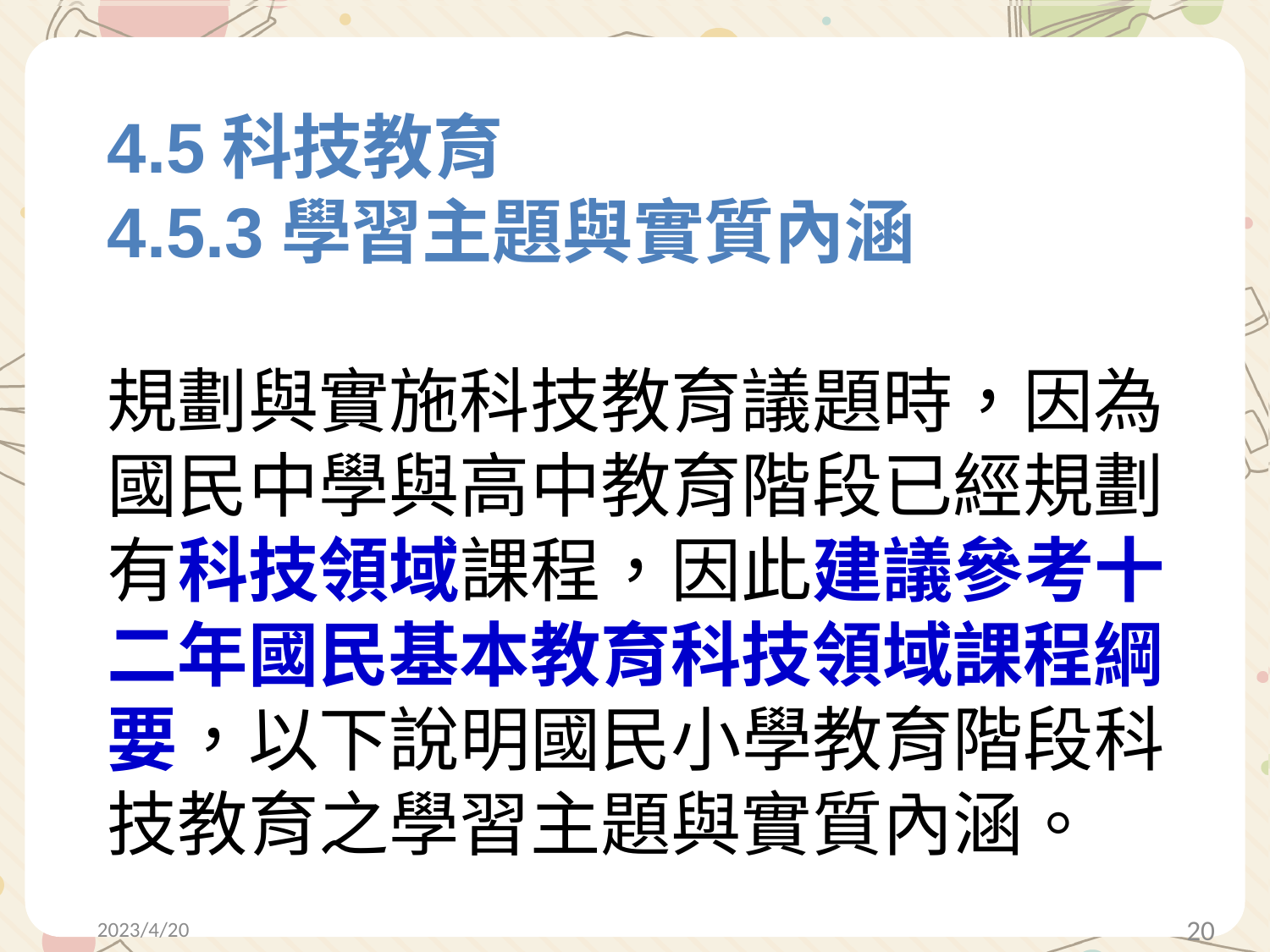

4.5科技教育
4.5.3學習主題與實質內涵

規劃與實施科技教育議題時，因為國民中學與高中教育階段已經規劃有科技領域課程，因此建議參考十二年國民基本教育科技領域課程綱要，以下說明國民小學教育階段科技教育之學習主題與實質內涵。